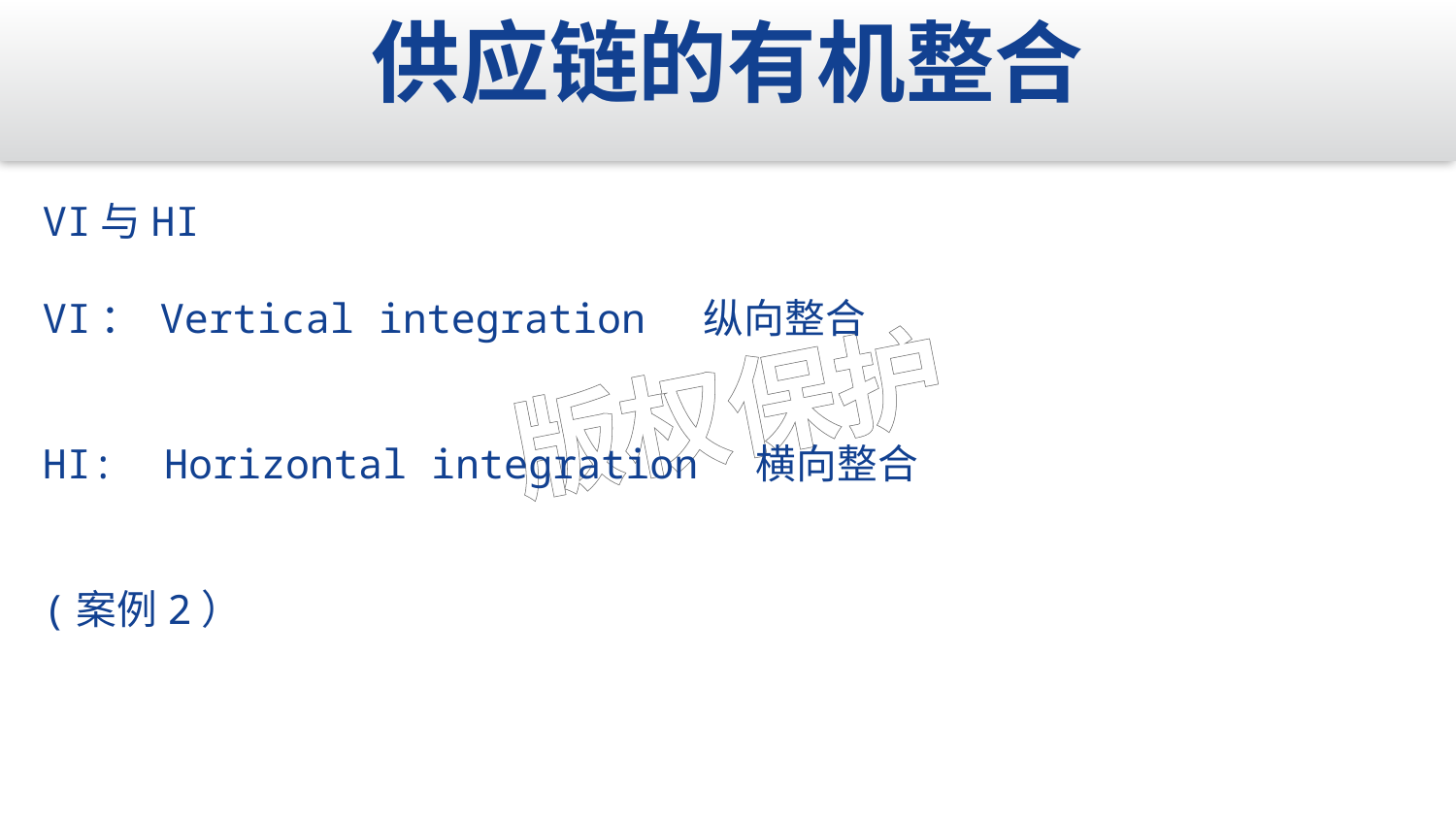

供应链的有机整合

VI与HI

VI： Vertical integration  纵向整合

HI:  Horizontal integration  横向整合

(案例2）